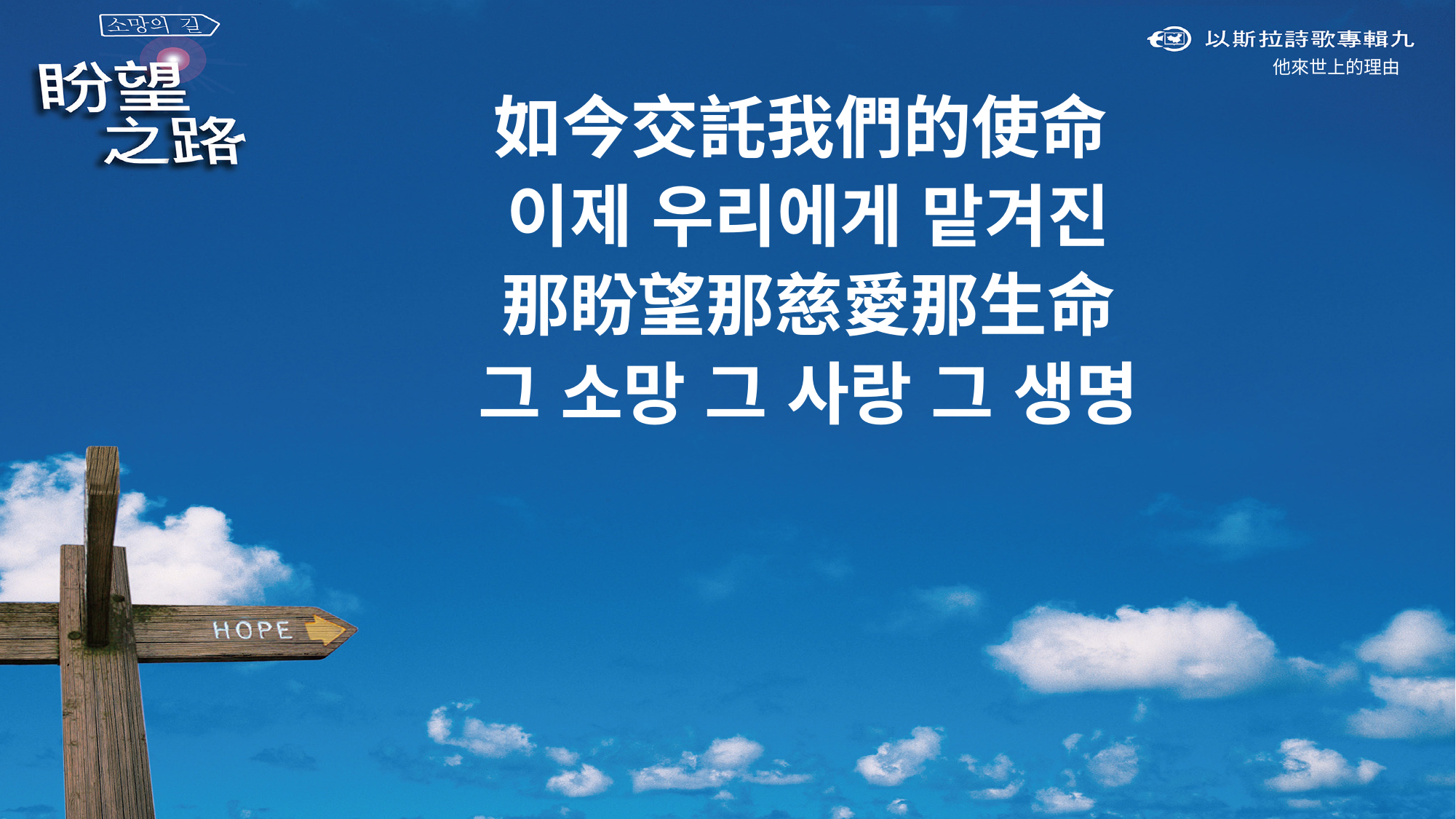

他來世上的理由
如今交託我們的使命
이제 우리에게 맡겨진
那盼望那慈愛那生命
그 소망 그 사랑 그 생명